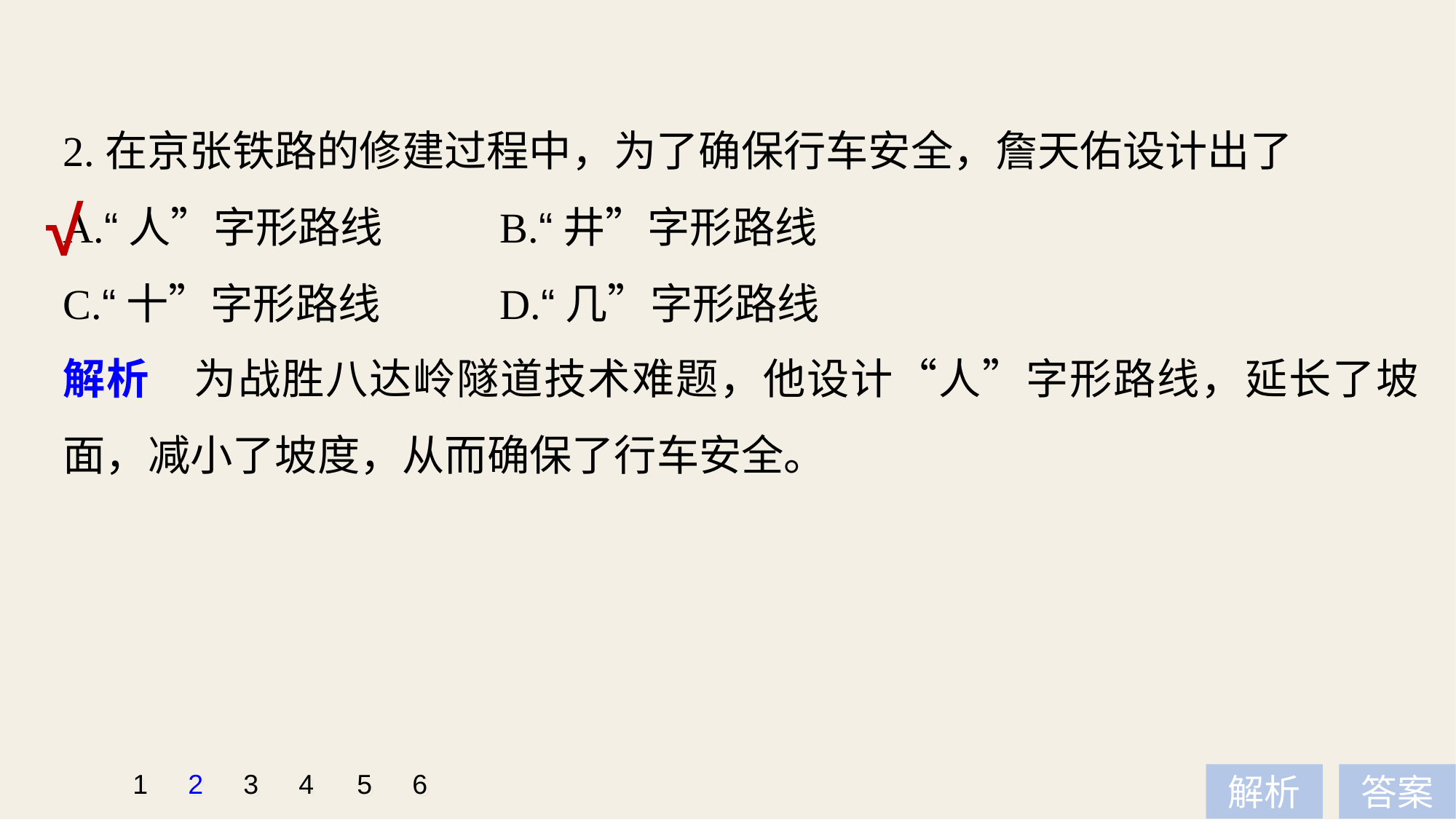

2.在京张铁路的修建过程中，为了确保行车安全，詹天佑设计出了
A.“人”字形路线  	B.“井”字形路线
C.“十”字形路线  	D.“几”字形路线
√
解析　为战胜八达岭隧道技术难题，他设计“人”字形路线，延长了坡面，减小了坡度，从而确保了行车安全。
1
2
3
4
5
6
解析
答案